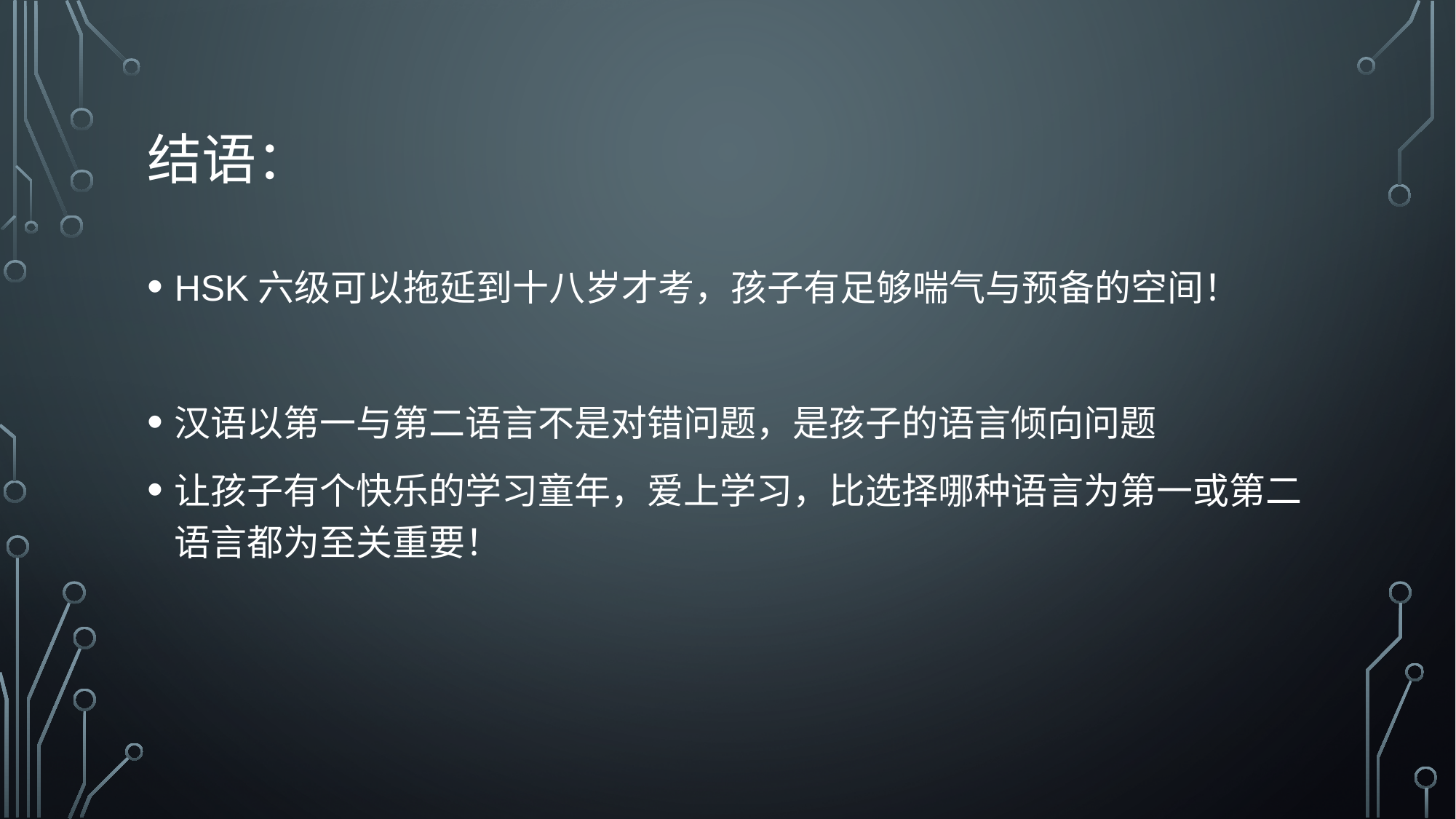

# 结语：
HSK六级可以拖延到十八岁才考，孩子有足够喘气与预备的空间！

汉语以第一与第二语言不是对错问题，是孩子的语言倾向问题
让孩子有个快乐的学习童年，爱上学习，比选择哪种语言为第一或第二语言都为至关重要！